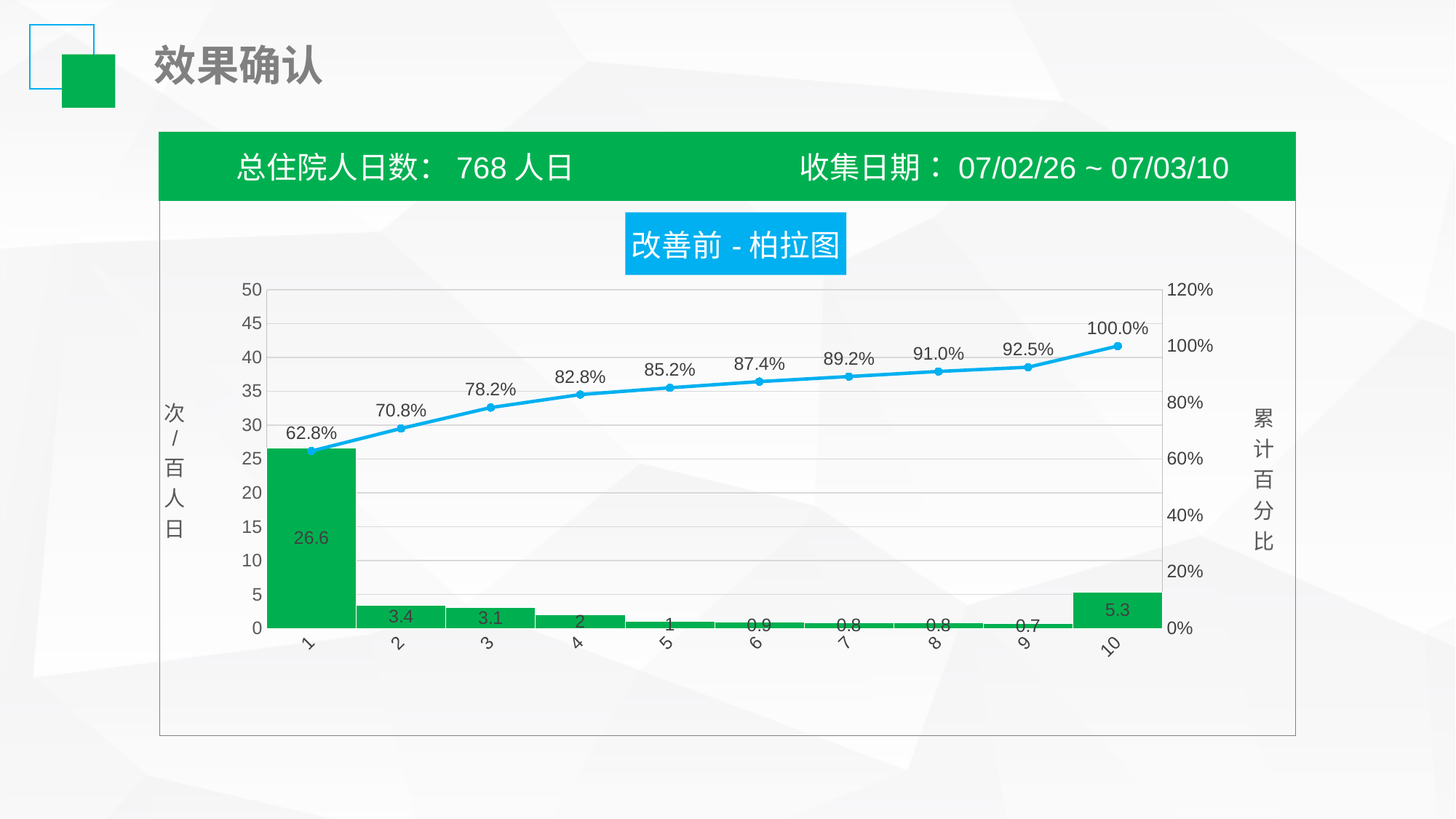

效果确认

总住院人日数：768人日
收集日期：07/02/26 ~ 07/03/10

### Chart: 改善前-柏拉图

| Category |  |  |
|---|---|---|